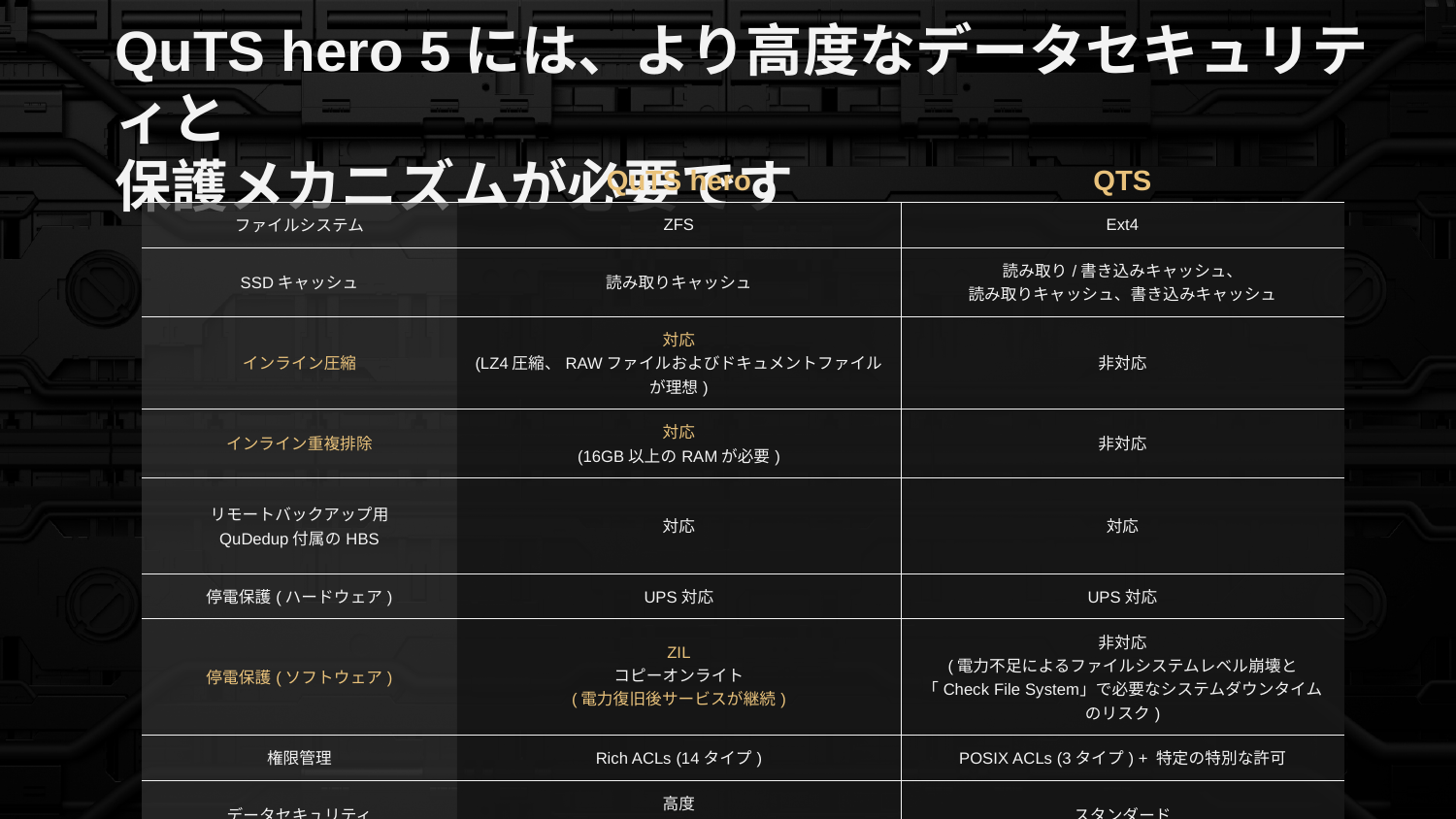

# QuTS hero 5には、より高度なデータセキュリティと 保護メカニズムが必要です
|  | QuTS hero | QTS |
| --- | --- | --- |
| ファイルシステム | ZFS | Ext4 |
| SSDキャッシュ | 読み取りキャッシュ | 読み取り/書き込みキャッシュ、 読み取りキャッシュ、書き込みキャッシュ |
| インライン圧縮 | 対応 (LZ4圧縮、RAWファイルおよびドキュメントファイルが理想) | 非対応 |
| インライン重複排除 | 対応 (16GB以上のRAMが必要) | 非対応 |
| リモートバックアップ用 QuDedup付属のHBS | 対応 | 対応 |
| 停電保護(ハードウェア) | UPS対応 | UPS対応 |
| 停電保護(ソフトウェア) | ZIL コピーオンライト (電力復旧後サービスが継続) | 非対応 (電力不足によるファイルシステムレベル崩壊と 「Check File System」で必要なシステムダウンタイムのリスク) |
| 権限管理 | Rich ACLs (14タイプ) | POSIX ACLs (3タイプ) + 特定の特別な許可 |
| データセキュリティ | 高度 (自己修復およびコピーオンライト) | スタンダード |
| 全体的なパフォーマンス | 高パフォーマンスのCPUと多くのメモリが必要 | 良い |